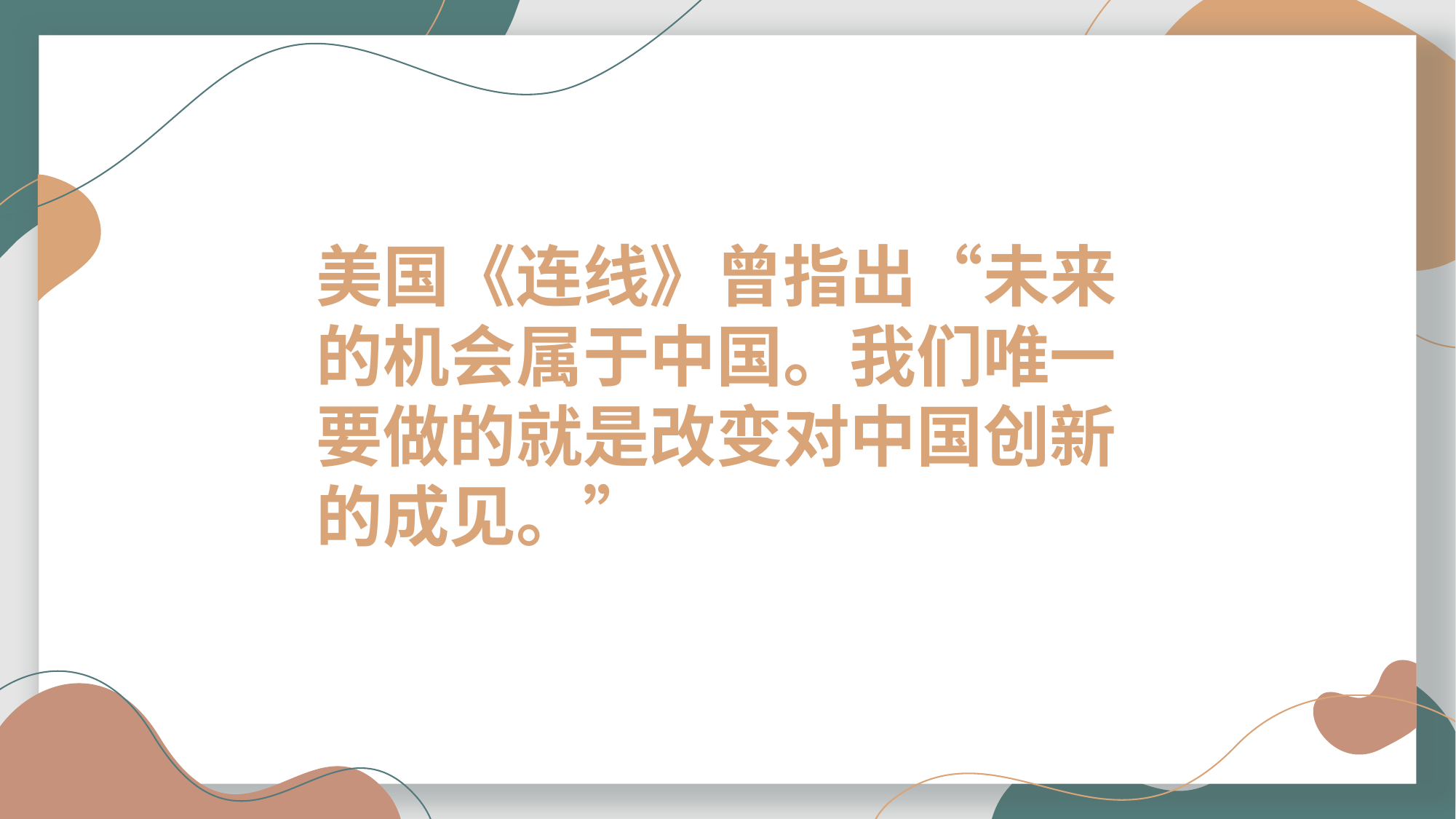

美国《连线》曾指出“未来的机会属于中国。我们唯一要做的就是改变对中国创新的成见。”